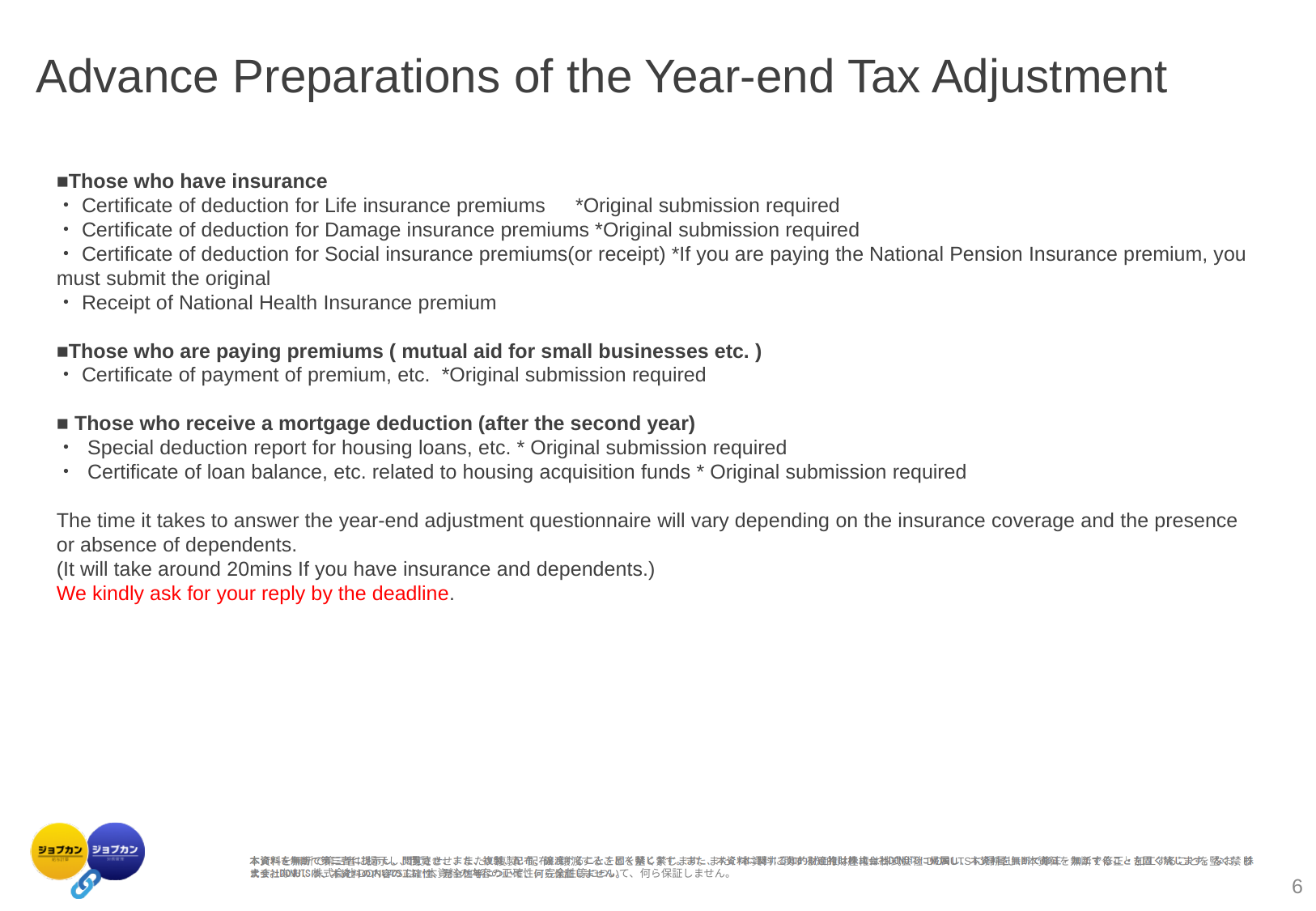

Advance Preparations of the Year-end Tax Adjustment
■Those who have insurance
・Certificate of deduction for Life insurance premiums　*Original submission required
・Certificate of deduction for Damage insurance premiums *Original submission required
・Certificate of deduction for Social insurance premiums(or receipt) *If you are paying the National Pension Insurance premium, you must submit the original
・Receipt of National Health Insurance premium

■Those who are paying premiums ( mutual aid for small businesses etc. )
・Certificate of payment of premium, etc.  *Original submission required

■ Those who receive a mortgage deduction (after the second year)
・ Special deduction report for housing loans, etc. * Original submission required
・ Certificate of loan balance, etc. related to housing acquisition funds * Original submission required

The time it takes to answer the year-end adjustment questionnaire will vary depending on the insurance coverage and the presence or absence of dependents.
(It will take around 20mins If you have insurance and dependents.)
We kindly ask for your reply by the deadline.

6